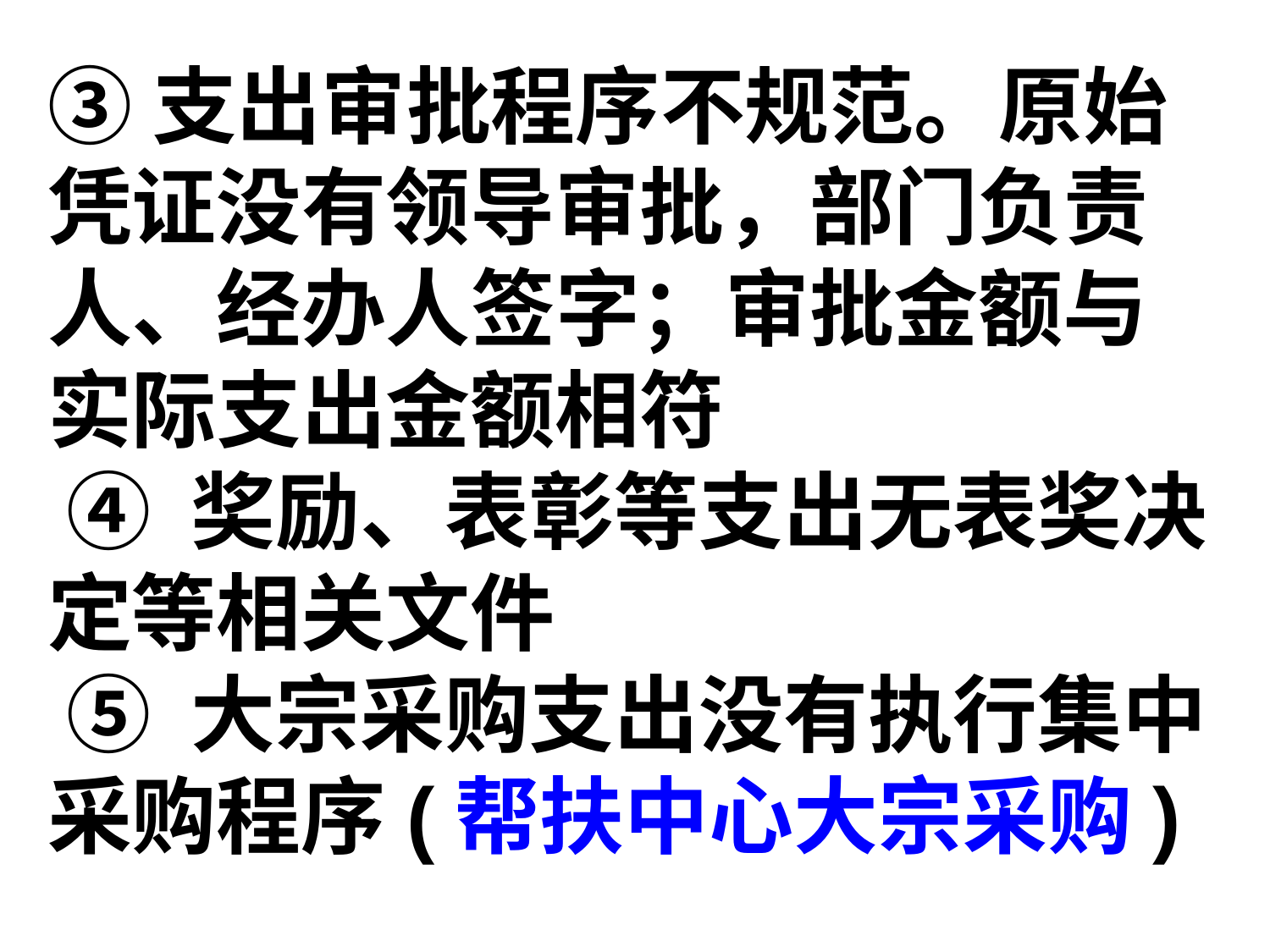

#
③支出审批程序不规范。原始凭证没有领导审批，部门负责人、经办人签字；审批金额与实际支出金额相符
 ④ 奖励、表彰等支出无表奖决定等相关文件
 ⑤ 大宗采购支出没有执行集中采购程序(帮扶中心大宗采购)